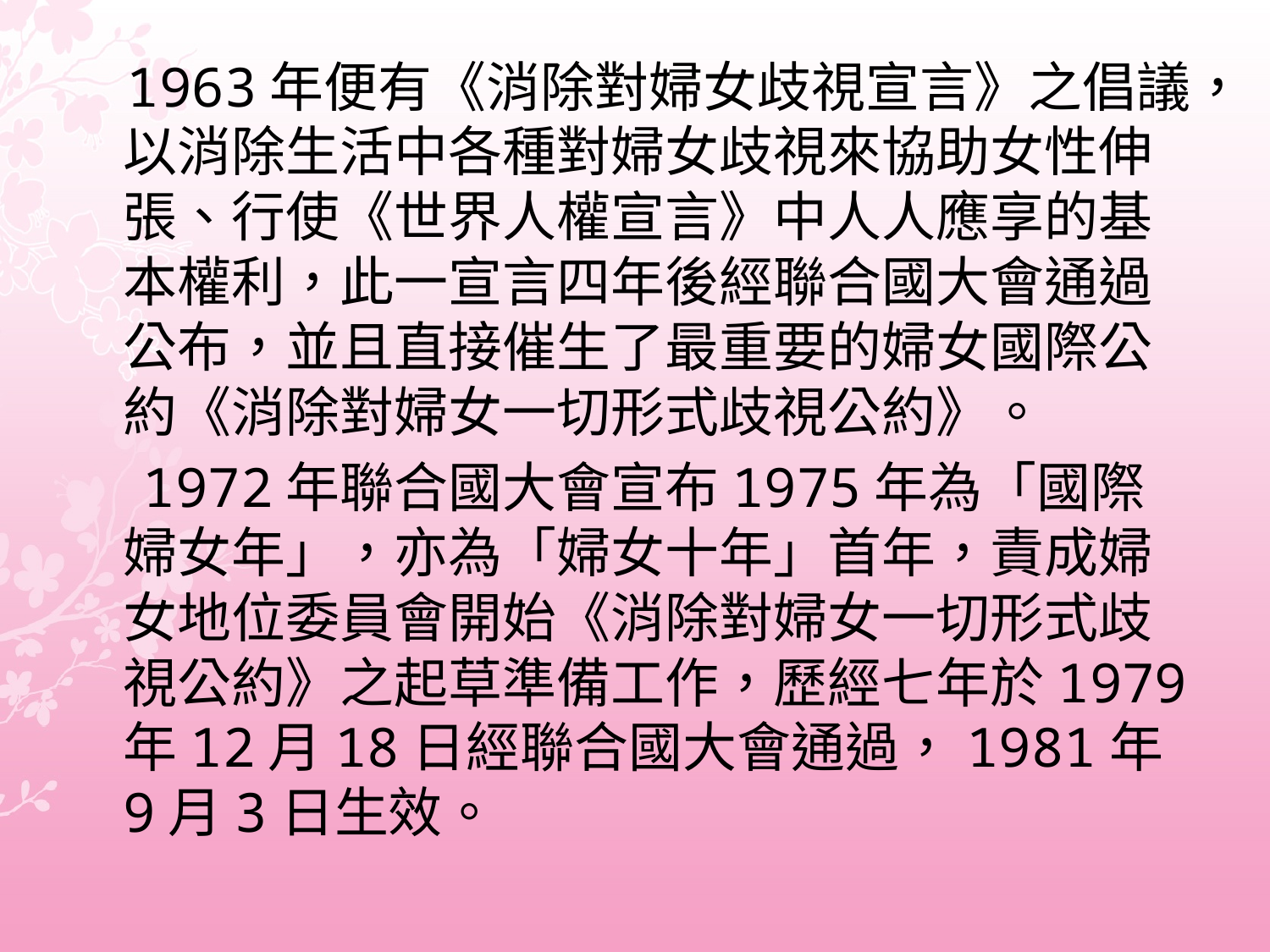

1963年便有《消除對婦女歧視宣言》之倡議，以消除生活中各種對婦女歧視來協助女性伸張、行使《世界人權宣言》中人人應享的基本權利，此一宣言四年後經聯合國大會通過公布，並且直接催生了最重要的婦女國際公約《消除對婦女一切形式歧視公約》。
  1972年聯合國大會宣布1975年為「國際婦女年」，亦為「婦女十年」首年，責成婦女地位委員會開始《消除對婦女一切形式歧視公約》之起草準備工作，歷經七年於1979年12月18日經聯合國大會通過，1981年9月3日生效。